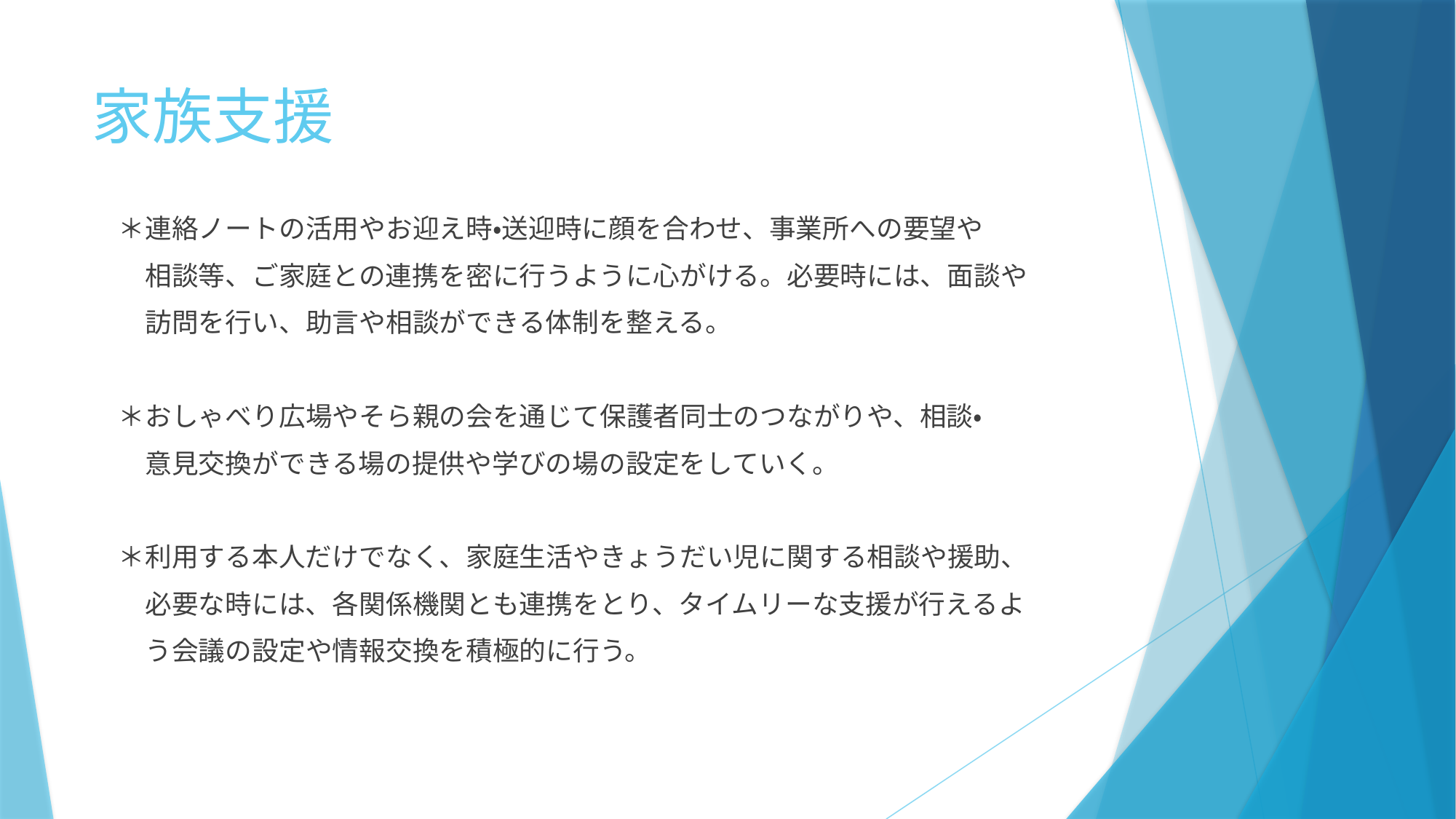

# 家族支援

　＊連絡ノートの活用やお迎え時・送迎時に顔を合わせ、事業所への要望や
　　相談等、ご家庭との連携を密に行うように心がける。必要時には、面談や
　　訪問を行い、助言や相談ができる体制を整える。

　＊おしゃべり広場やそら親の会を通じて保護者同士のつながりや、相談・
　　意見交換ができる場の提供や学びの場の設定をしていく。

　＊利用する本人だけでなく、家庭生活やきょうだい児に関する相談や援助、
　　必要な時には、各関係機関とも連携をとり、タイムリーな支援が行えるよ
　　う会議の設定や情報交換を積極的に行う。